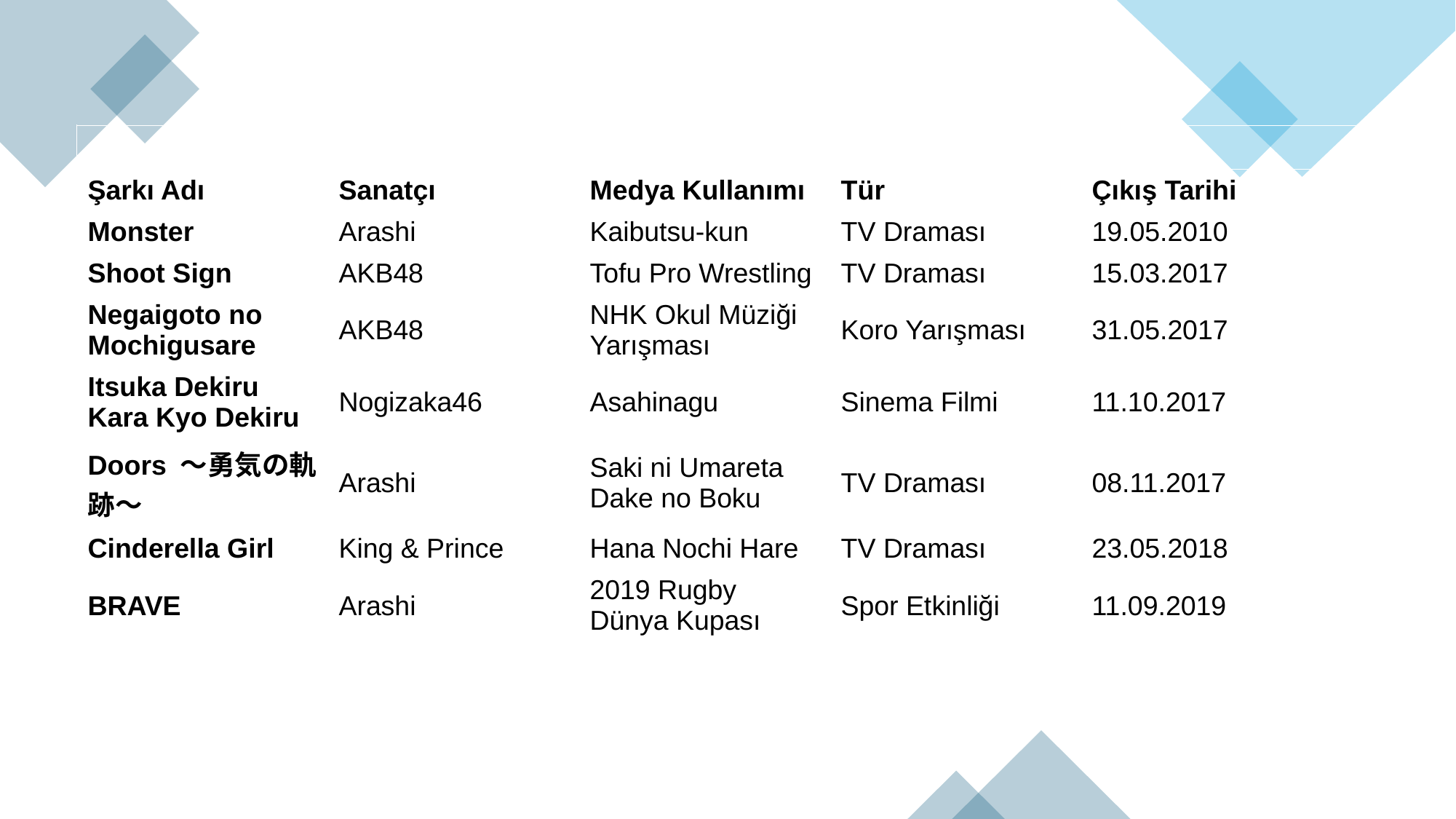

|  |  |  |  |  |
| --- | --- | --- | --- | --- |
|  |  |  |  |  |
|  |  |  |  |  |
|  |  |  |  |  |
|  |  |  |  |  |
|  |  |  |  |  |
|  |  |  |  |  |
|  |  |  |  |  |
| Şarkı Adı | Sanatçı | Medya Kullanımı | Tür | Çıkış Tarihi |
| --- | --- | --- | --- | --- |
| Monster | Arashi | Kaibutsu-kun | TV Draması | 19.05.2010 |
| Shoot Sign | AKB48 | Tofu Pro Wrestling | TV Draması | 15.03.2017 |
| Negaigoto no Mochigusare | AKB48 | NHK Okul Müziği Yarışması | Koro Yarışması | 31.05.2017 |
| Itsuka Dekiru Kara Kyo Dekiru | Nogizaka46 | Asahinagu | Sinema Filmi | 11.10.2017 |
| Doors 〜勇気の軌跡〜 | Arashi | Saki ni Umareta Dake no Boku | TV Draması | 08.11.2017 |
| Cinderella Girl | King & Prince | Hana Nochi Hare | TV Draması | 23.05.2018 |
| BRAVE | Arashi | 2019 Rugby Dünya Kupası | Spor Etkinliği | 11.09.2019 |